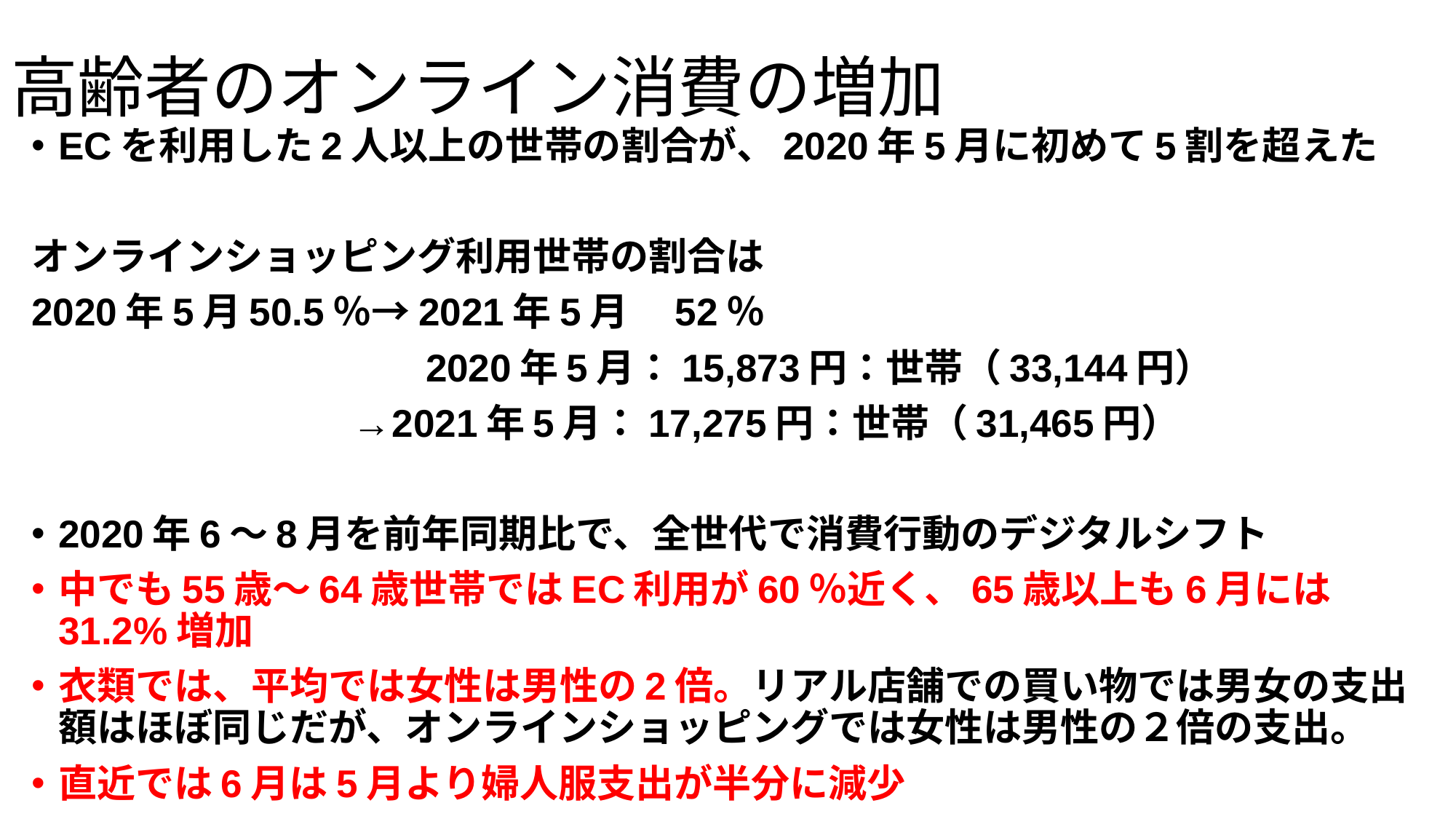

# 高齢者のオンライン消費の増加
ECを利用した2人以上の世帯の割合が、2020年5月に初めて5割を超えた

オンラインショッピング利用世帯の割合は
2020年5月50.5％→2021年5月　52％
　　　　　　　　　　2020年5月：15,873円：世帯（33,144円）
                              →2021年5月：17,275円：世帯（31,465円）

2020年6～8月を前年同期比で、全世代で消費行動のデジタルシフト
中でも55歳〜64歳世帯ではEC利用が60％近く、65歳以上も6月には31.2%増加
衣類では、平均では女性は男性の2倍。リアル店舗での買い物では男女の支出額はほぼ同じだが、オンラインショッピングでは女性は男性の２倍の支出。
直近では6月は5月より婦人服支出が半分に減少